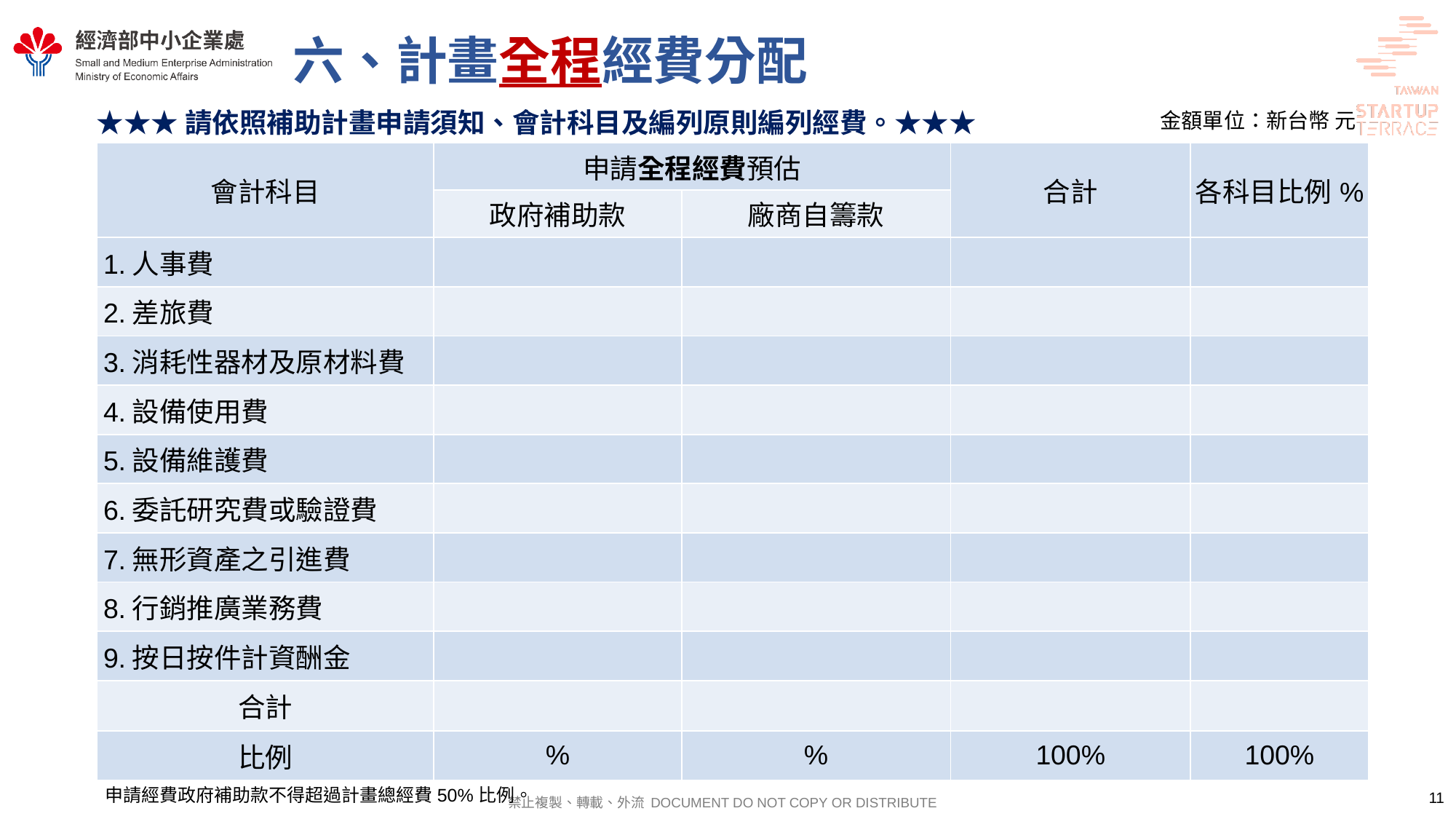

# 六、計畫全程經費分配
★★★請依照補助計畫申請須知、會計科目及編列原則編列經費。★★★
金額單位：新台幣 元
| 會計科目 | 申請全程經費預估 |  | 合計 | 各科目比例% |
| --- | --- | --- | --- | --- |
|  | 政府補助款 | 廠商自籌款 |  |  |
| 1.人事費 |  |  |  |  |
| 2.差旅費 |  |  |  |  |
| 3.消耗性器材及原材料費 |  |  |  |  |
| 4.設備使用費 |  |  |  |  |
| 5.設備維護費 |  |  |  |  |
| 6.委託研究費或驗證費 |  |  |  |  |
| 7.無形資產之引進費 |  |  |  |  |
| 8.行銷推廣業務費 |  |  |  |  |
| 9.按日按件計資酬金 |  |  |  |  |
| 合計 |  |  |  |  |
| 比例 | % | % | 100% | 100% |
11
申請經費政府補助款不得超過計畫總經費50%比例。